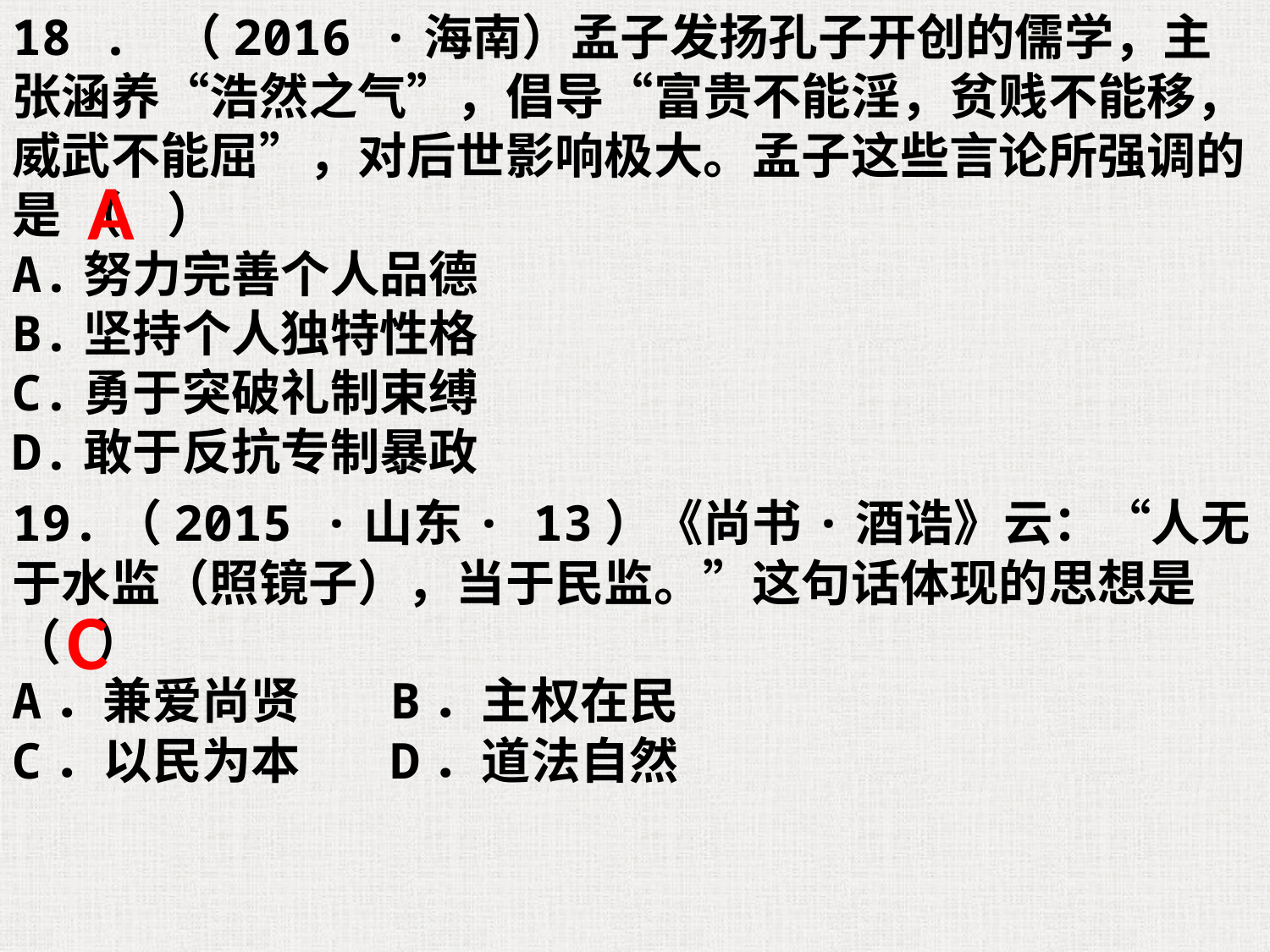

18 . （2016 ·海南）孟子发扬孔子开创的儒学，主张涵养“浩然之气”，倡导“富贵不能淫，贫贱不能移，威武不能屈”，对后世影响极大。孟子这些言论所强调的是 （    ）
A.努力完善个人品德
B.坚持个人独特性格
C.勇于突破礼制束缚
D.敢于反抗专制暴政

A
19.（2015 ·山东· 13）《尚书·酒诰》云：“人无于水监（照镜子），当于民监。”这句话体现的思想是
（   ）
A．兼爱尚贤       B．主权在民
C．以民为本       D．道法自然

C